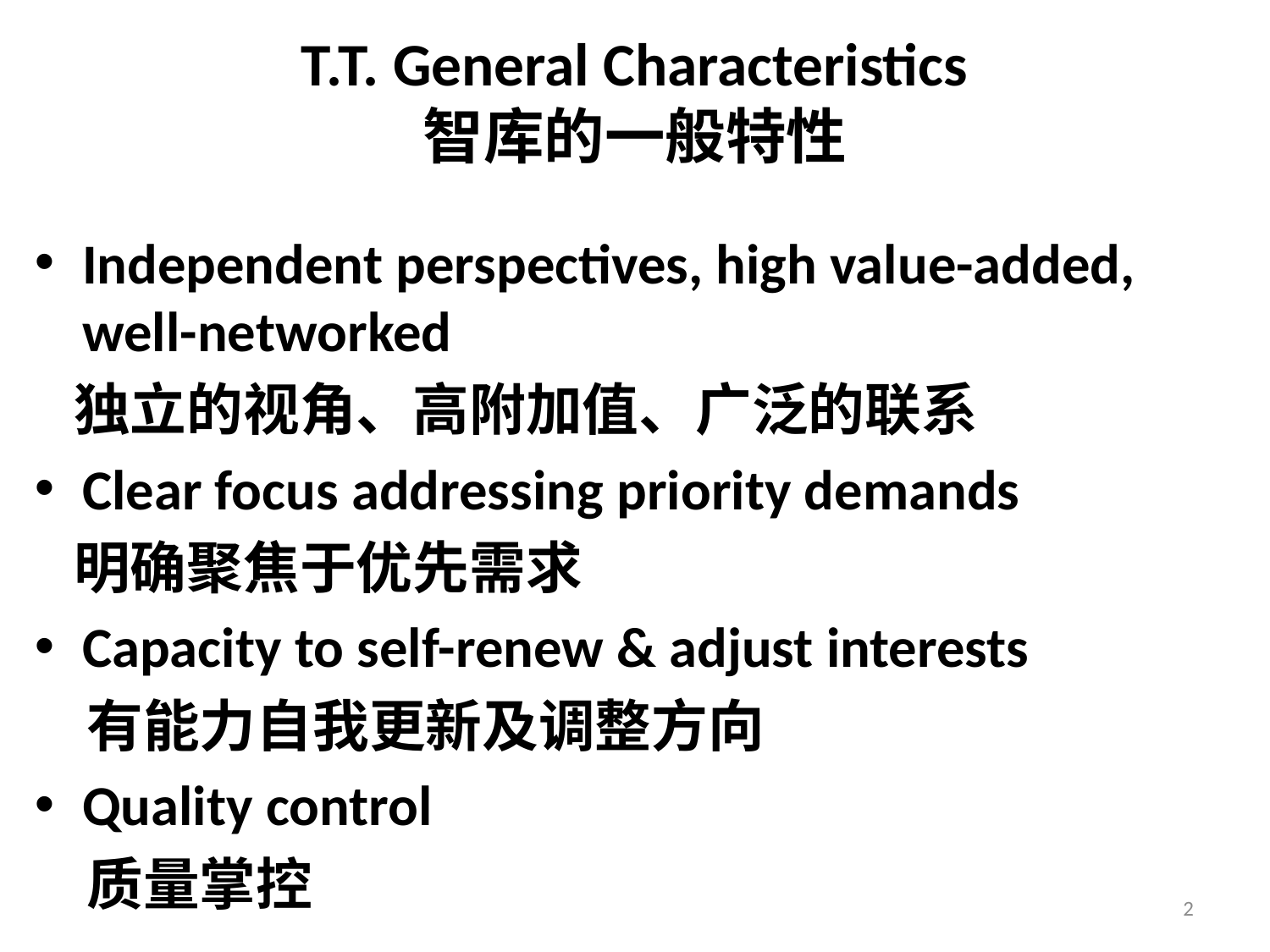

# T.T. General Characteristics 智库的一般特性
Independent perspectives, high value-added, well-networked
  独立的视角、高附加值、广泛的联系
Clear focus addressing priority demands
  明确聚焦于优先需求
Capacity to self-renew & adjust interests
   有能力自我更新及调整方向
Quality control
   质量掌控

2